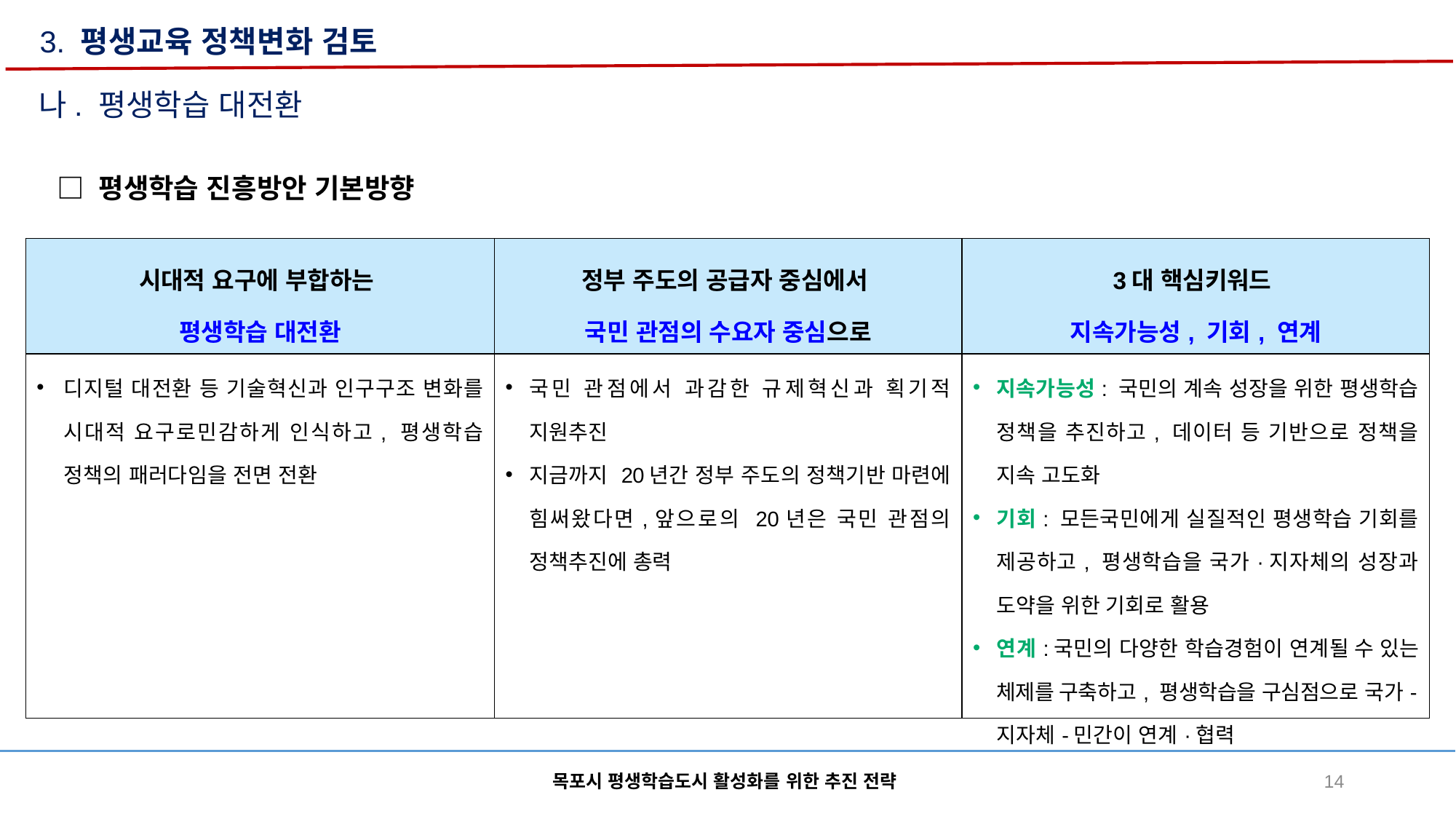

3. 평생교육 정책변화 검토
나. 평생학습 대전환

□ 평생학습 진흥방안 기본방향
| 시대적 요구에 부합하는 평생학습 대전환 | 정부 주도의 공급자 중심에서 국민 관점의 수요자 중심으로 | 3대 핵심키워드 지속가능성, 기회, 연계 |
| --- | --- | --- |
| 디지털 대전환 등 기술혁신과 인구구조 변화를 시대적 요구로민감하게 인식하고, 평생학습 정책의 패러다임을 전면 전환 | 국민 관점에서 과감한 규제혁신과 획기적 지원추진 지금까지 20년간 정부 주도의 정책기반 마련에 힘써왔다면,앞으로의 20년은 국민 관점의 정책추진에 총력 | 지속가능성: 국민의 계속 성장을 위한 평생학습 정책을 추진하고, 데이터 등 기반으로 정책을 지속 고도화 기회: 모든국민에게 실질적인 평생학습 기회를 제공하고, 평생학습을 국가·지자체의 성장과 도약을 위한 기회로 활용 연계:국민의 다양한 학습경험이 연계될 수 있는 체제를 구축하고, 평생학습을 구심점으로 국가-지자체-민간이 연계·협력 |
목포시 평생학습도시 활성화를 위한 추진 전략
14